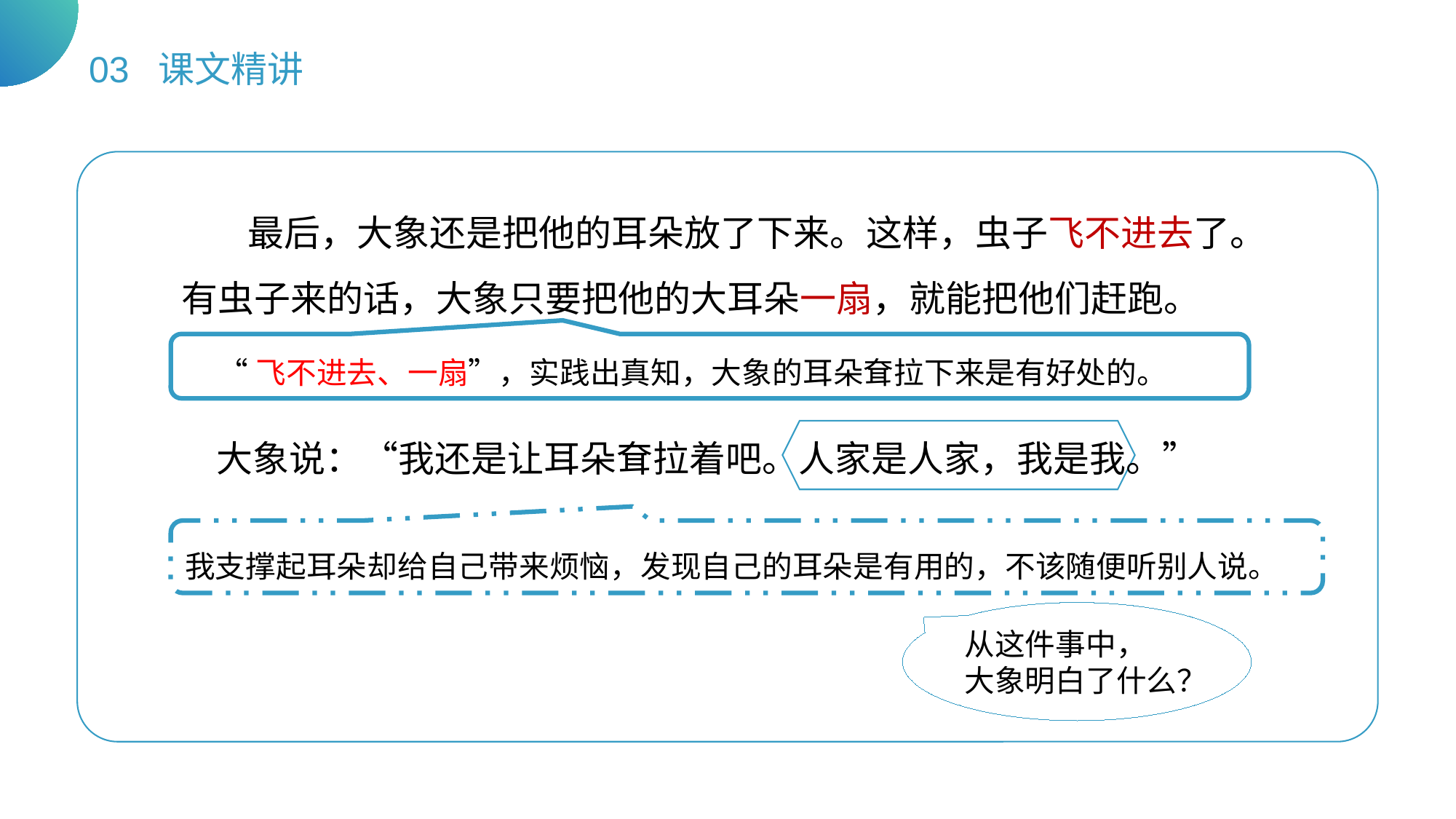

03  课文精讲
       最后，大象还是把他的耳朵放了下来。这样，虫子飞不进去了。有虫子来的话，大象只要把他的大耳朵一扇，就能把他们赶跑。
     “飞不进去、一扇”，实践出真知，大象的耳朵耷拉下来是有好处的。
       大象说：“我还是让耳朵耷拉着吧。人家是人家，我是我。”

我支撑起耳朵却给自己带来烦恼，发现自己的耳朵是有用的，不该随便听别人说。
从这件事中，
大象明白了什么？